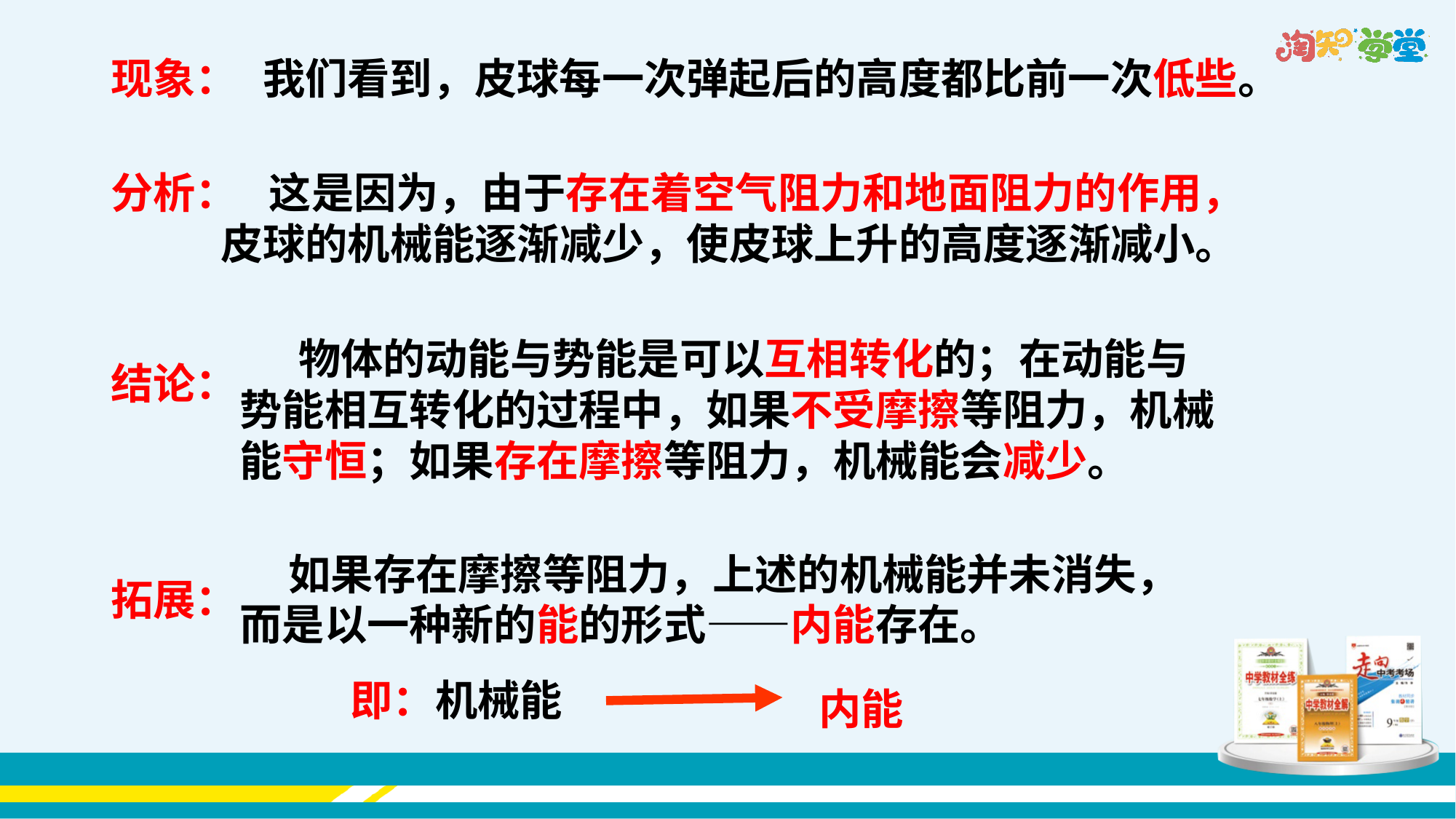

现象：
我们看到，皮球每一次弹起后的高度都比前一次低些。
分析：
    这是因为，由于存在着空气阻力和地面阻力的作用，皮球的机械能逐渐减少，使皮球上升的高度逐渐减小。
     物体的动能与势能是可以互相转化的；在动能与势能相互转化的过程中，如果不受摩擦等阻力，机械能守恒；如果存在摩擦等阻力，机械能会减少。
结论：
    如果存在摩擦等阻力，上述的机械能并未消失，而是以一种新的能的形式——内能存在。
拓展：

即：机械能
内能